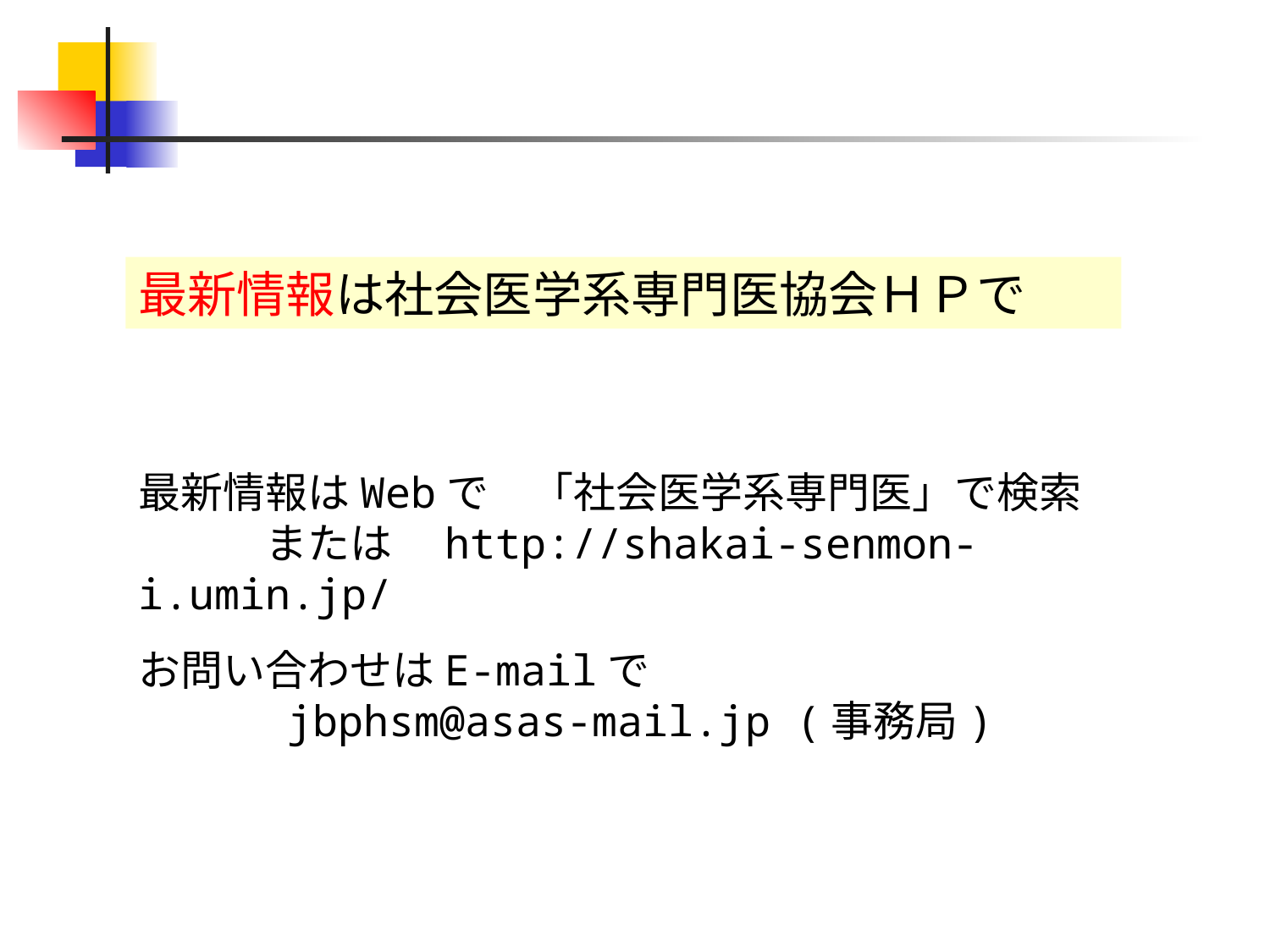

最新情報は社会医学系専門医協会ＨＰで
最新情報はWebで　「社会医学系専門医」で検索
　　　または　http://shakai-senmon-i.umin.jp/

お問い合わせはE-mailで
 jbphsm@asas-mail.jp (事務局)